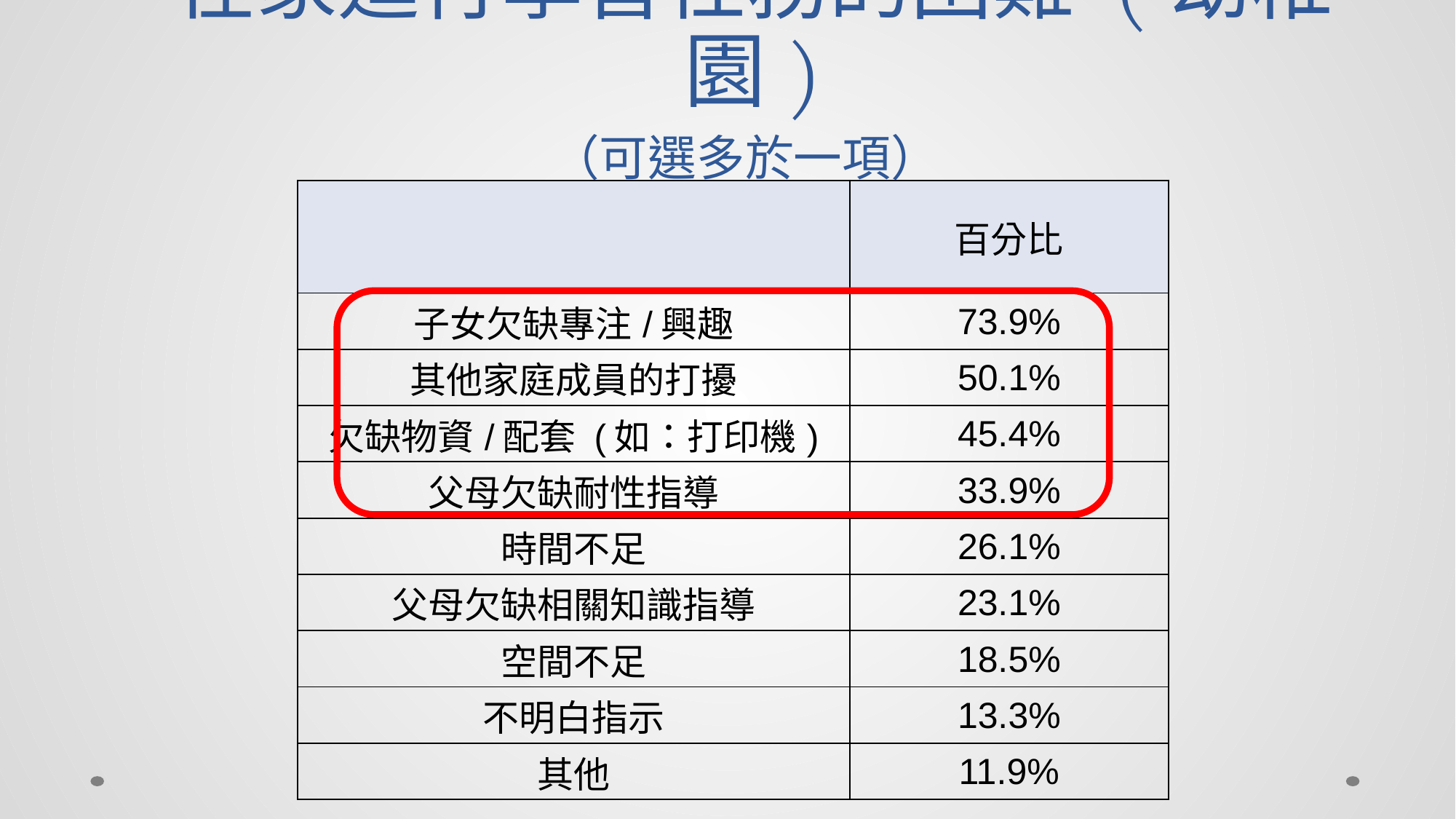

（可選多於一項）
# 在家進行學習任務的困難 (幼稚園)
|  | 百分比 |
| --- | --- |
| 子女欠缺專注/興趣 | 73.9% |
| 其他家庭成員的打擾 | 50.1% |
| 欠缺物資/配套 (如：打印機) | 45.4% |
| 父母欠缺耐性指導 | 33.9% |
| 時間不足 | 26.1% |
| 父母欠缺相關知識指導 | 23.1% |
| 空間不足 | 18.5% |
| 不明白指示 | 13.3% |
| 其他 | 11.9% |